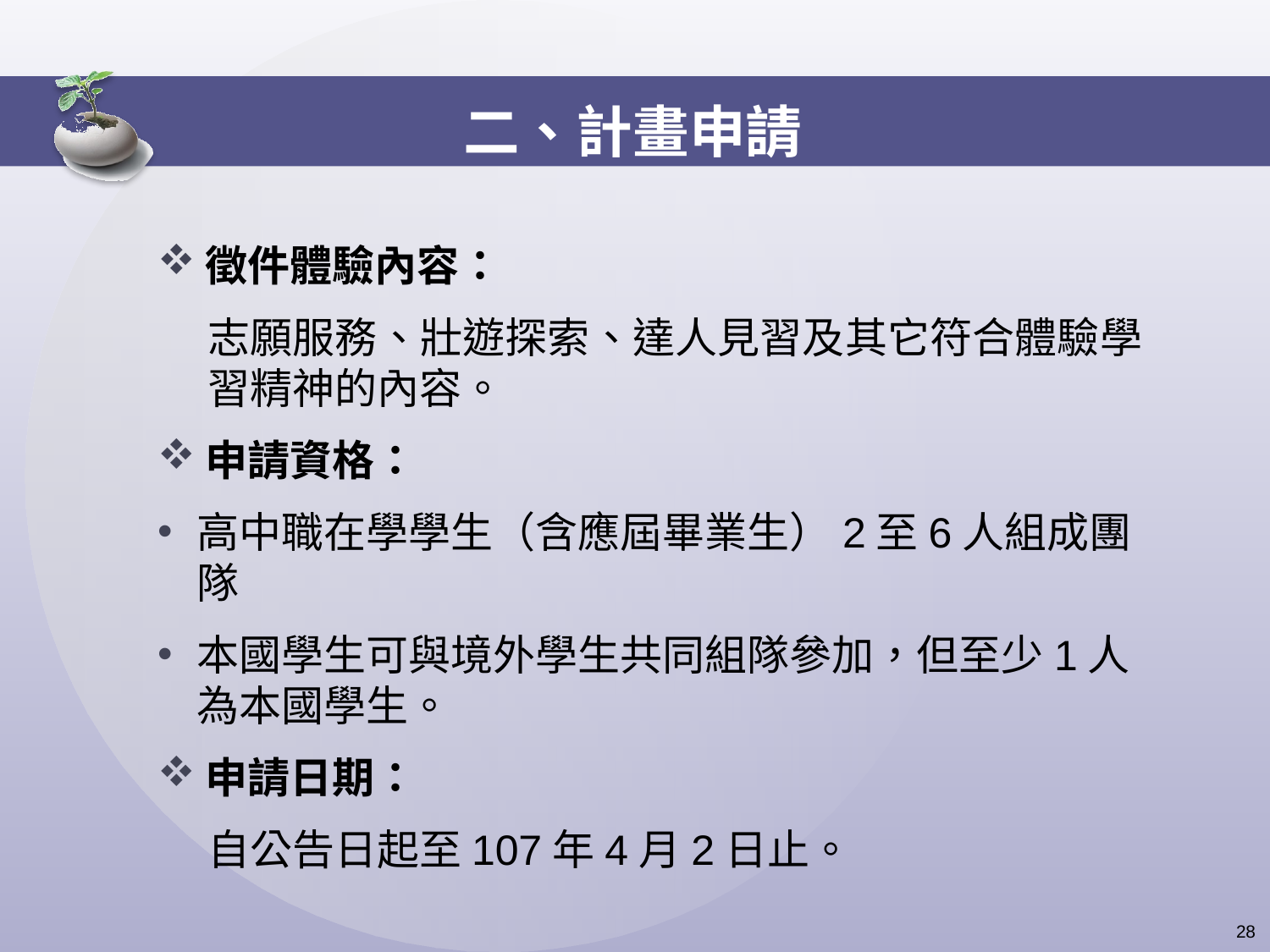

# 二、計畫申請
徵件體驗內容：
志願服務、壯遊探索、達人見習及其它符合體驗學習精神的內容。
申請資格：
高中職在學學生（含應屆畢業生）2至6人組成團隊
本國學生可與境外學生共同組隊參加，但至少1人為本國學生。
申請日期：
自公告日起至107年4月2日止。

              28